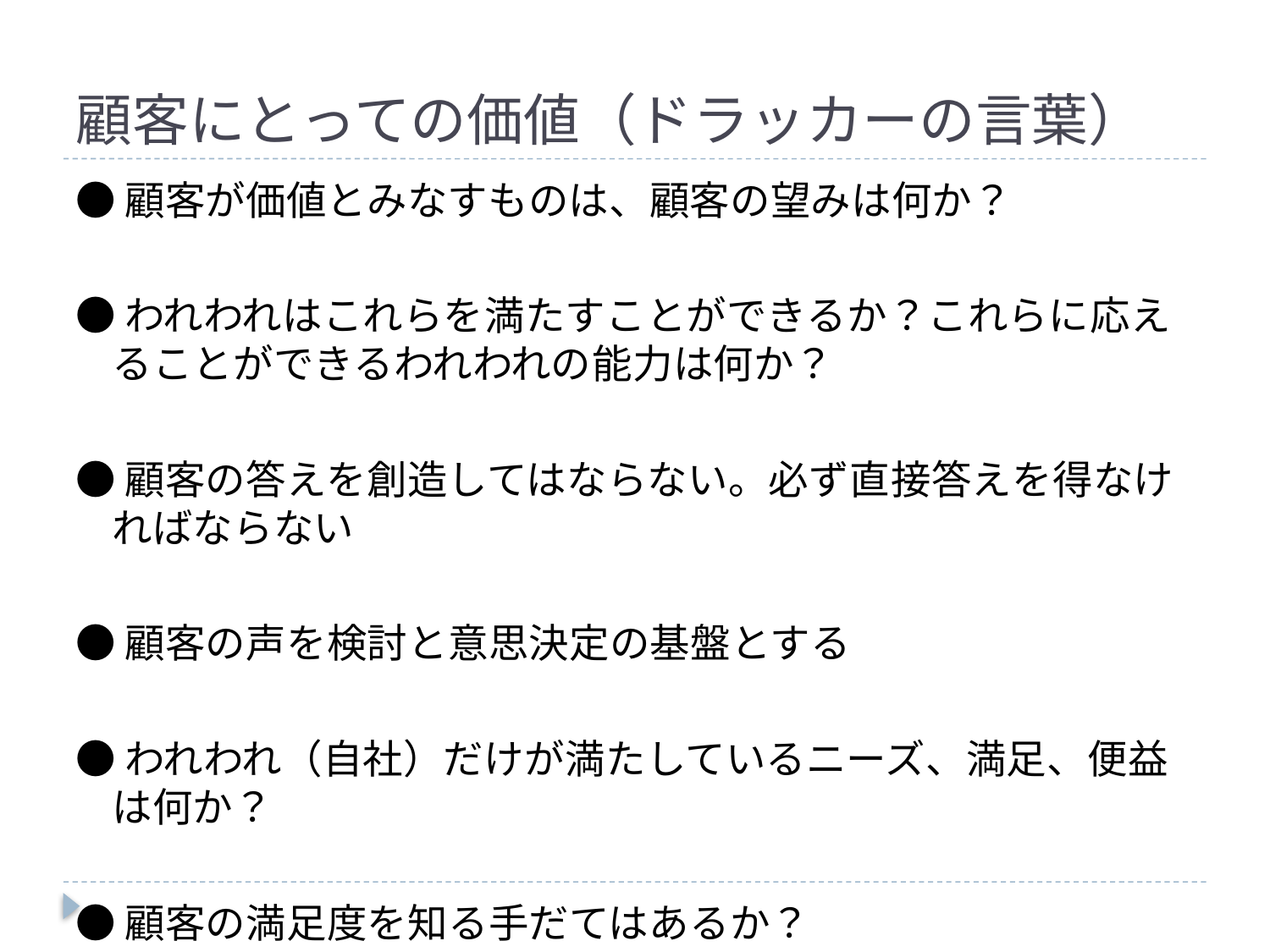

# 顧客にとっての価値（ドラッカーの言葉）
●顧客が価値とみなすものは、顧客の望みは何か？

●われわれはこれらを満たすことができるか？これらに応えることができるわれわれの能力は何か？

●顧客の答えを創造してはならない。必ず直接答えを得なければならない

●顧客の声を検討と意思決定の基盤とする

●われわれ（自社）だけが満たしているニーズ、満足、便益は何か？

●顧客の満足度を知る手だてはあるか？